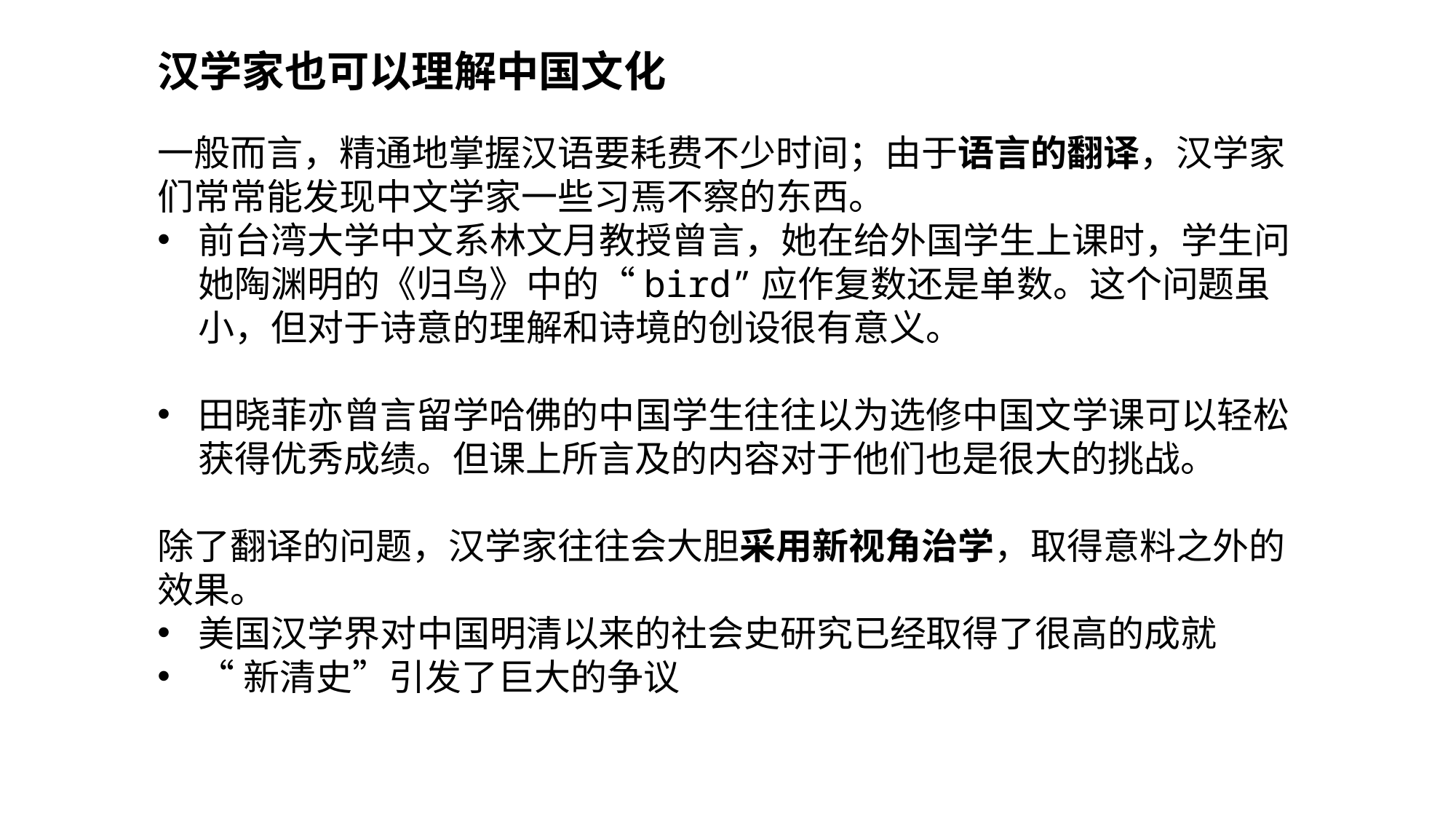

汉学家也可以理解中国文化
一般而言，精通地掌握汉语要耗费不少时间；由于语言的翻译，汉学家们常常能发现中文学家一些习焉不察的东西。
前台湾大学中文系林文月教授曾言，她在给外国学生上课时，学生问她陶渊明的《归鸟》中的“bird”应作复数还是单数。这个问题虽小，但对于诗意的理解和诗境的创设很有意义。

田晓菲亦曾言留学哈佛的中国学生往往以为选修中国文学课可以轻松获得优秀成绩。但课上所言及的内容对于他们也是很大的挑战。

除了翻译的问题，汉学家往往会大胆采用新视角治学，取得意料之外的效果。
美国汉学界对中国明清以来的社会史研究已经取得了很高的成就
“新清史”引发了巨大的争议